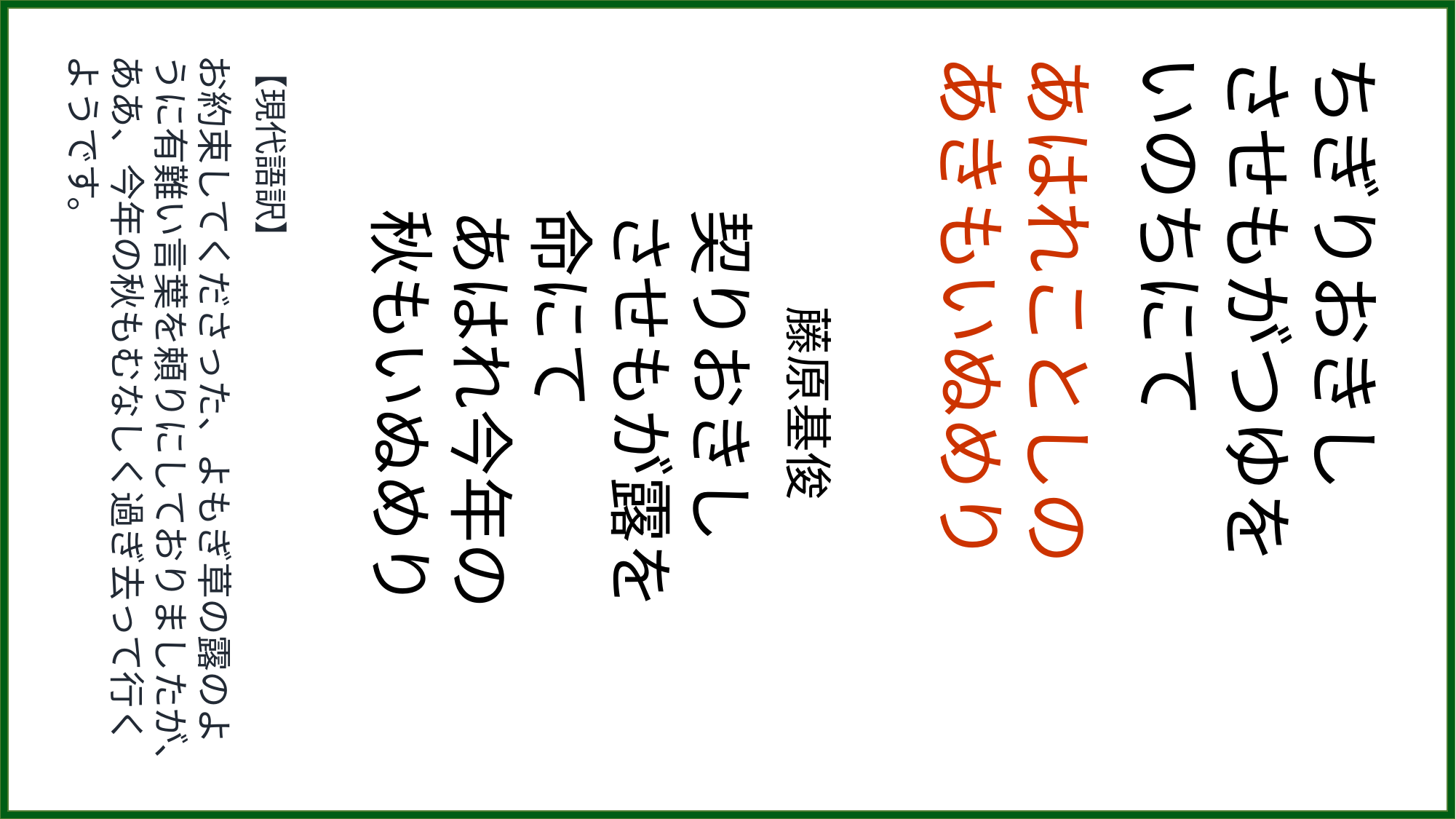

【現代語訳】

お約束してくださった、よもぎ草の露のように有難い言葉を頼りにしておりましたが、ああ、今年の秋もむなしく過ぎ去って行くようです。
　　藤原基俊

契りおきし
させもが露を
命にて
あはれ今年の
秋もいぬめり
あはれことしの
あきもいぬめり
ちぎりおきし
させもがつゆを
いのちにて